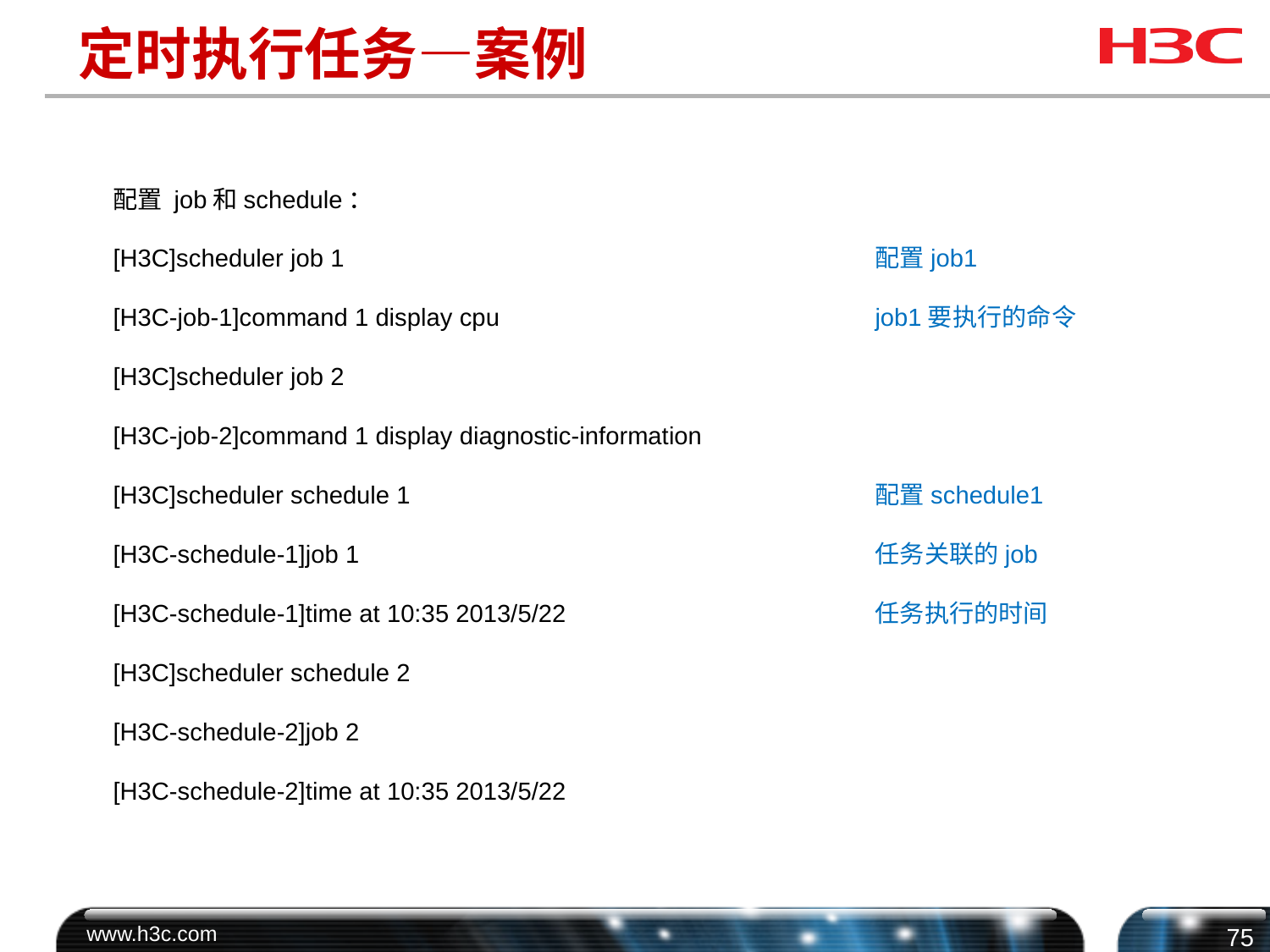

# 定时执行任务—案例
配置 job和schedule：
[H3C]scheduler job 1 					配置job1
[H3C-job-1]command 1 display cpu			job1要执行的命令
[H3C]scheduler job 2
[H3C-job-2]command 1 display diagnostic-information
[H3C]scheduler schedule 1 				配置schedule1
[H3C-schedule-1]job 1 					任务关联的job
[H3C-schedule-1]time at 10:35 2013/5/22 			任务执行的时间
[H3C]scheduler schedule 2
[H3C-schedule-2]job 2
[H3C-schedule-2]time at 10:35 2013/5/22